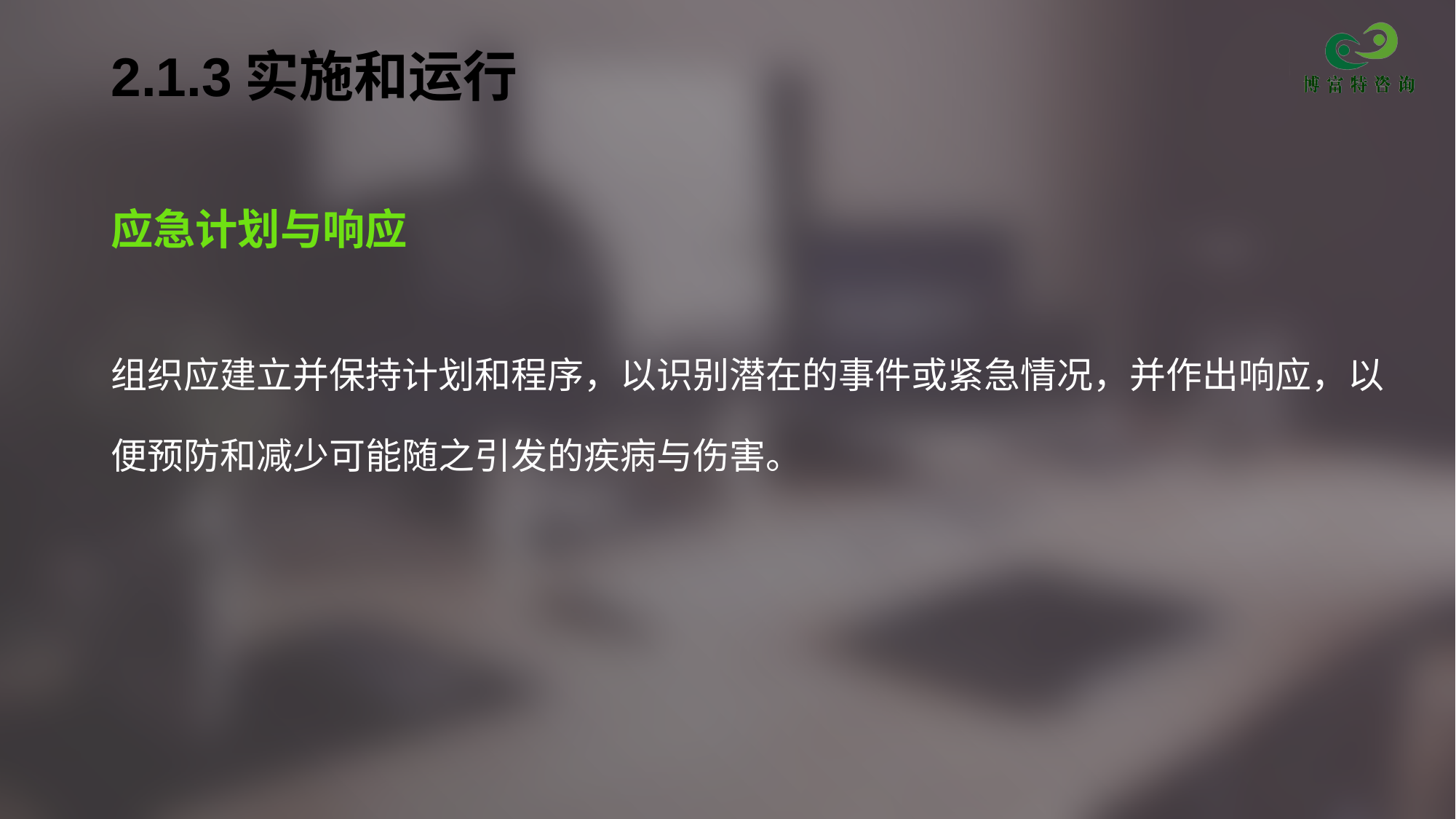

# 2.1.3实施和运行
应急计划与响应

组织应建立并保持计划和程序，以识别潜在的事件或紧急情况，并作出响应，以
便预防和减少可能随之引发的疾病与伤害。